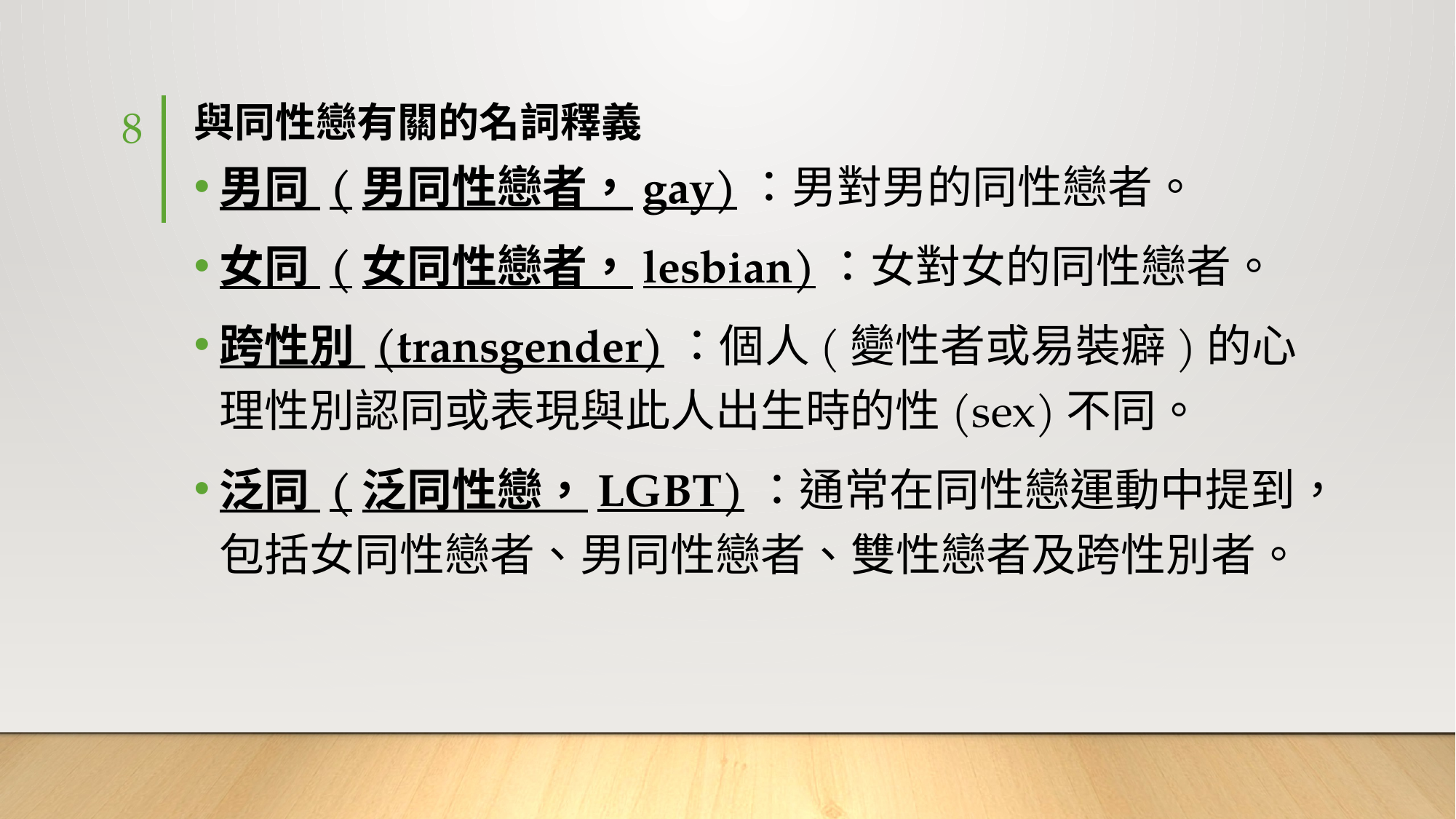

8
# 與同性戀有關的名詞釋義
男同 (男同性戀者，gay)：男對男的同性戀者。
女同 (女同性戀者，lesbian)：女對女的同性戀者。
跨性別 (transgender)：個人(變性者或易裝癖)的心理性別認同或表現與此人出生時的性(sex)不同。
泛同 (泛同性戀，LGBT)：通常在同性戀運動中提到，包括女同性戀者、男同性戀者、雙性戀者及跨性別者。